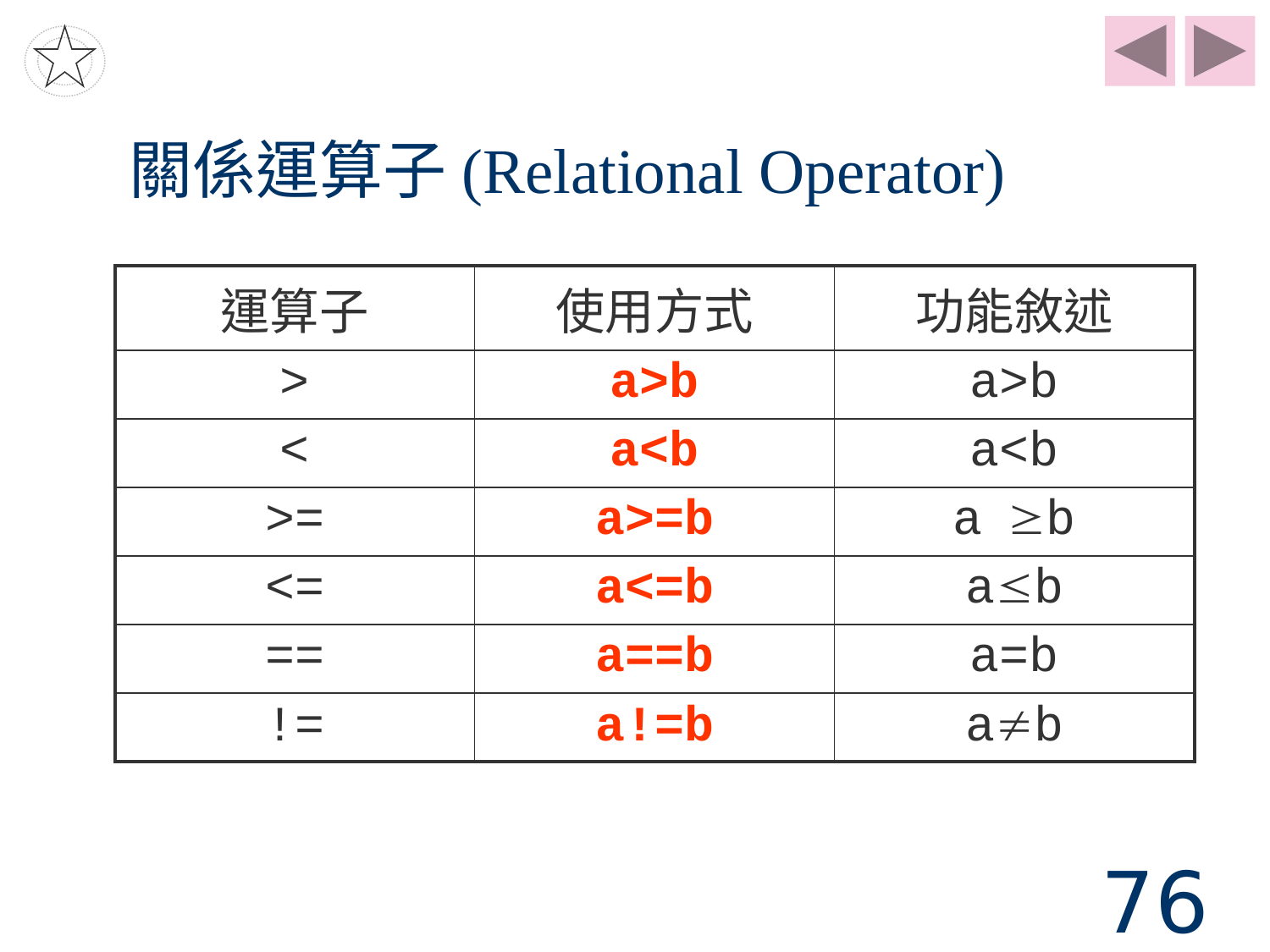

# 關係運算子(Relational Operator)
| 運算子 | 使用方式 | 功能敘述 |
| --- | --- | --- |
| > | a>b | a>b |
| < | a<b | a<b |
| >= | a>=b | a ≥b |
| <= | a<=b | a≤b |
| == | a==b | a=b |
| != | a!=b | a≠b |
76